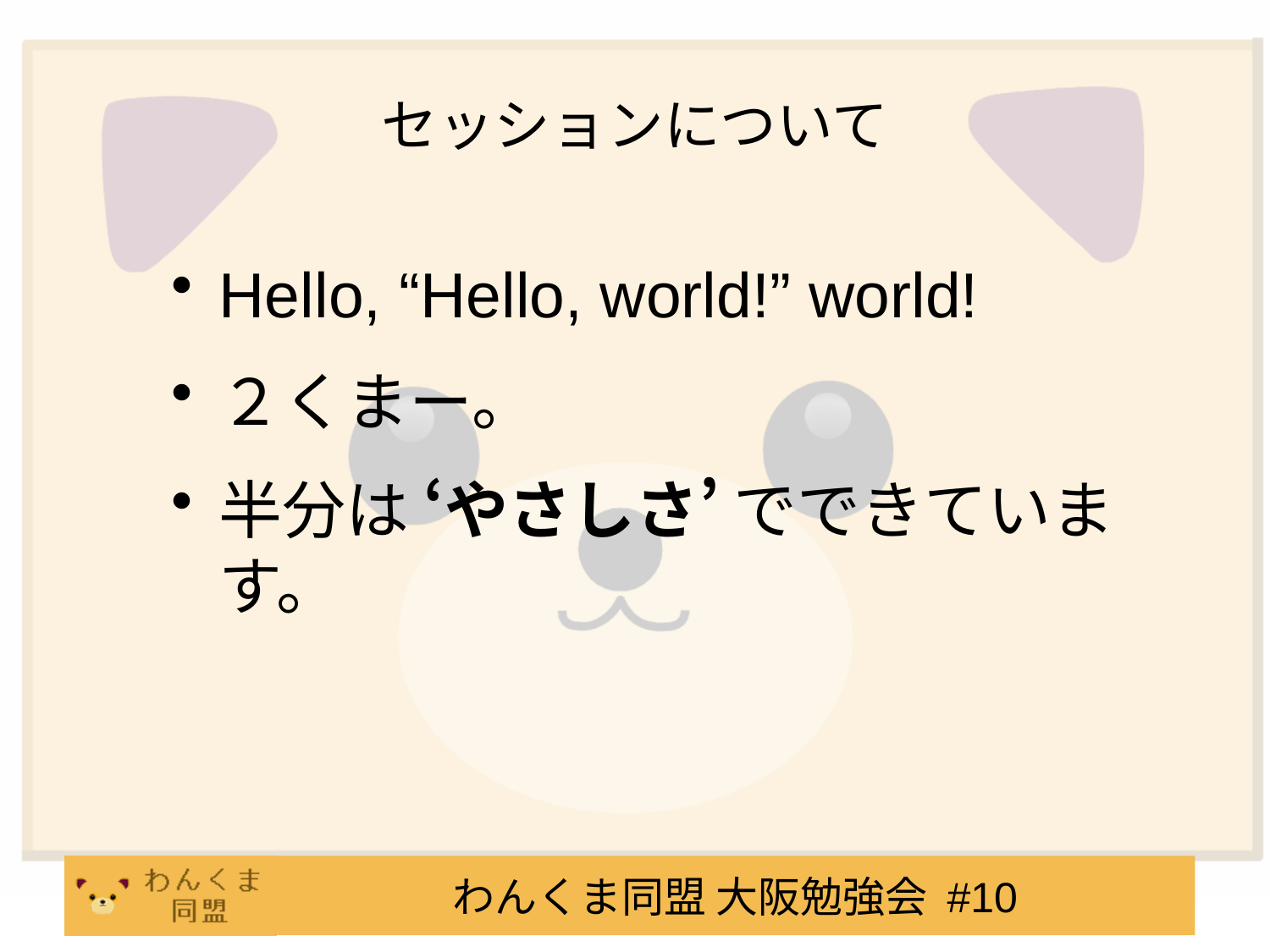

# セッションについて
Hello, “Hello, world!” world!
２くまー。
半分は ‘やさしさ’ でできています。